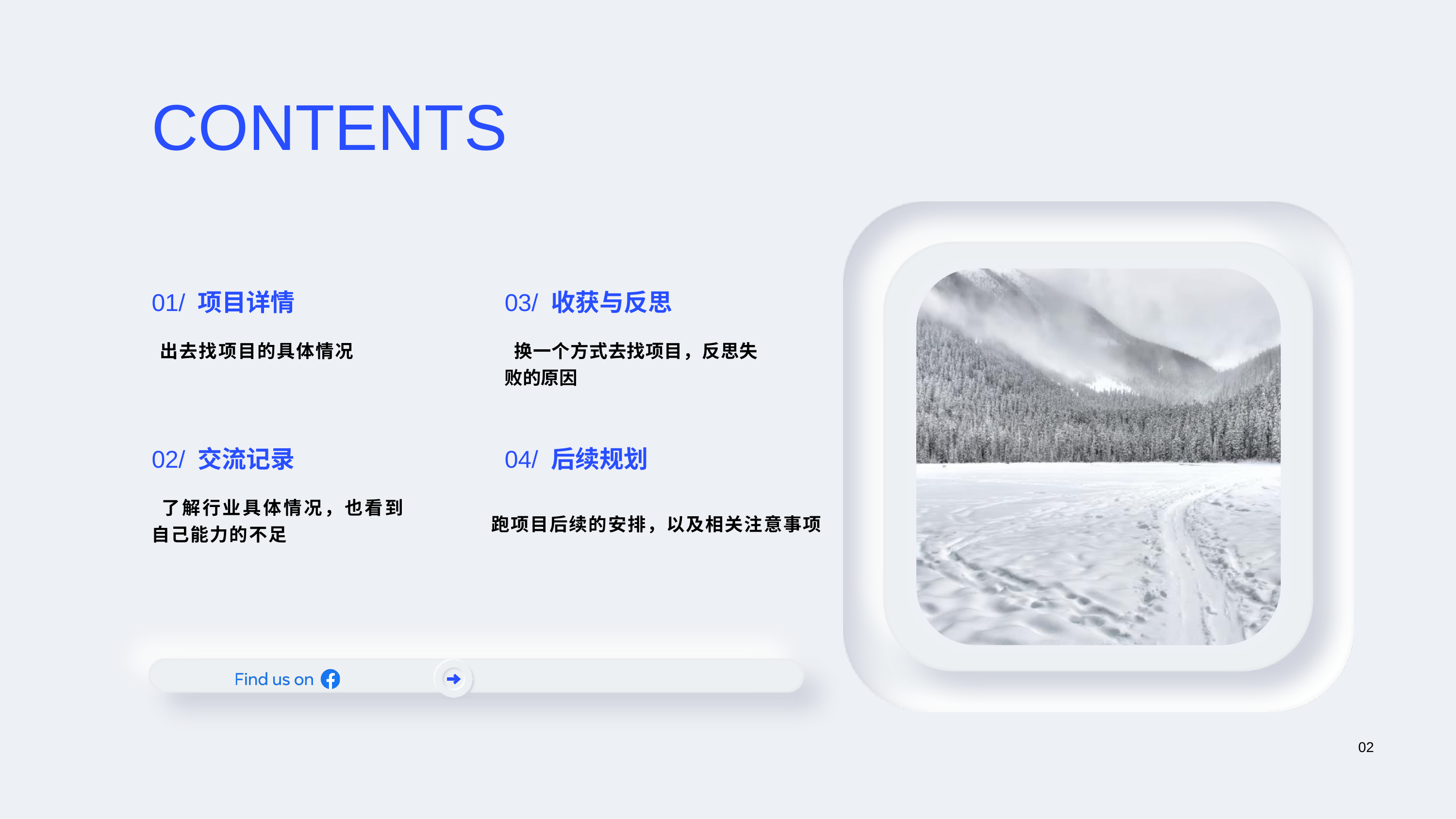

CONTENTS

01/ 项目详情
03/ 收获与反思
 出去找项目的具体情况

 换一个方式去找项目，反思失败的原因
04/ 后续规划
02/ 交流记录
 了解行业具体情况，也看到自己能力的不足

跑项目后续的安排，以及相关注意事项

02